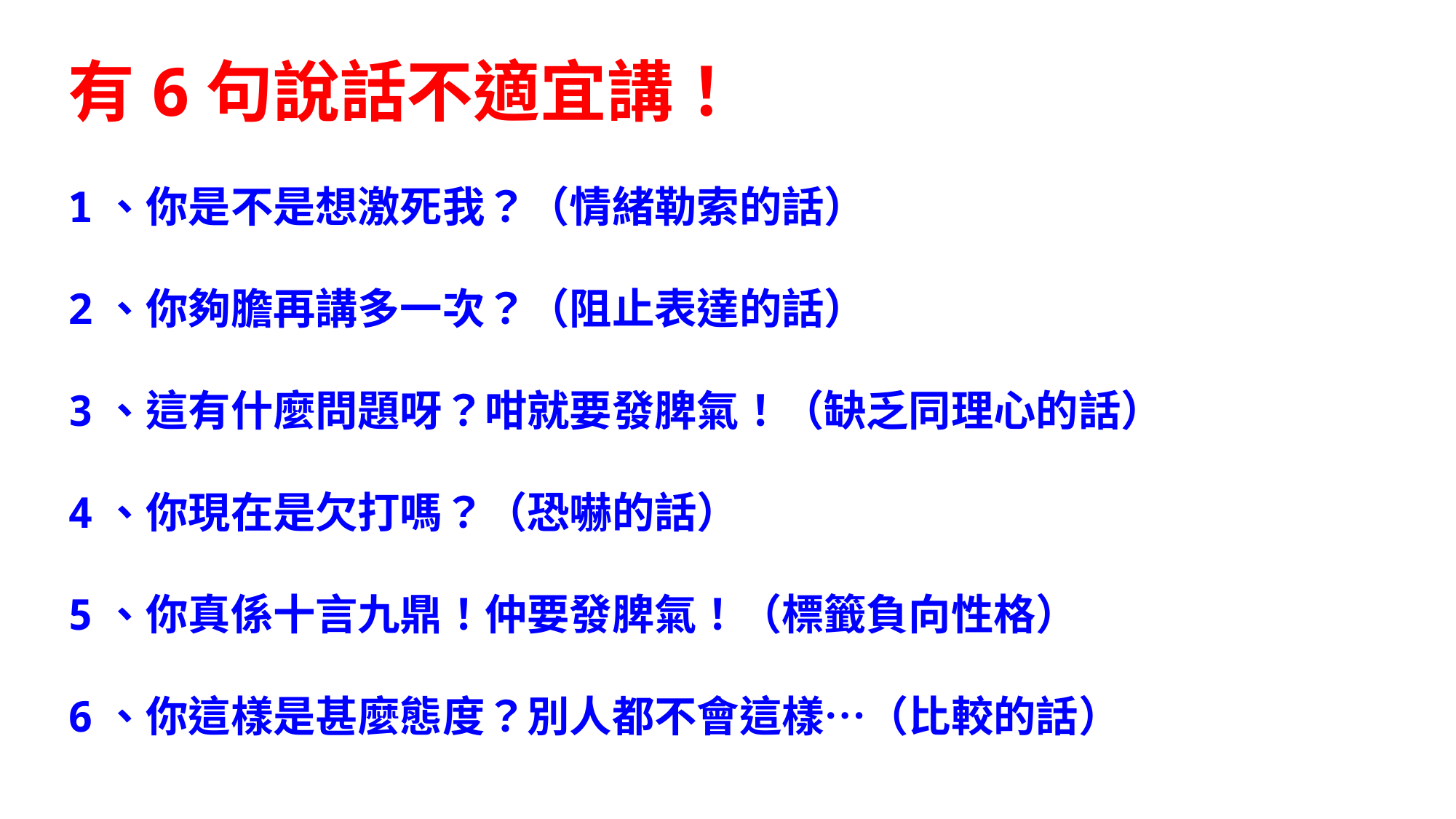

有6句說話不適宜講！

1、你是不是想激死我？（情緒勒索的話）

2、你夠膽再講多一次？（阻止表達的話）

3、這有什麼問題呀？咁就要發脾氣！（缺乏同理心的話）

4、你現在是欠打嗎？（恐嚇的話）

5、你真係十言九鼎！仲要發脾氣！（標籤負向性格）

6、你這樣是甚麼態度？別人都不會這樣…（比較的話）